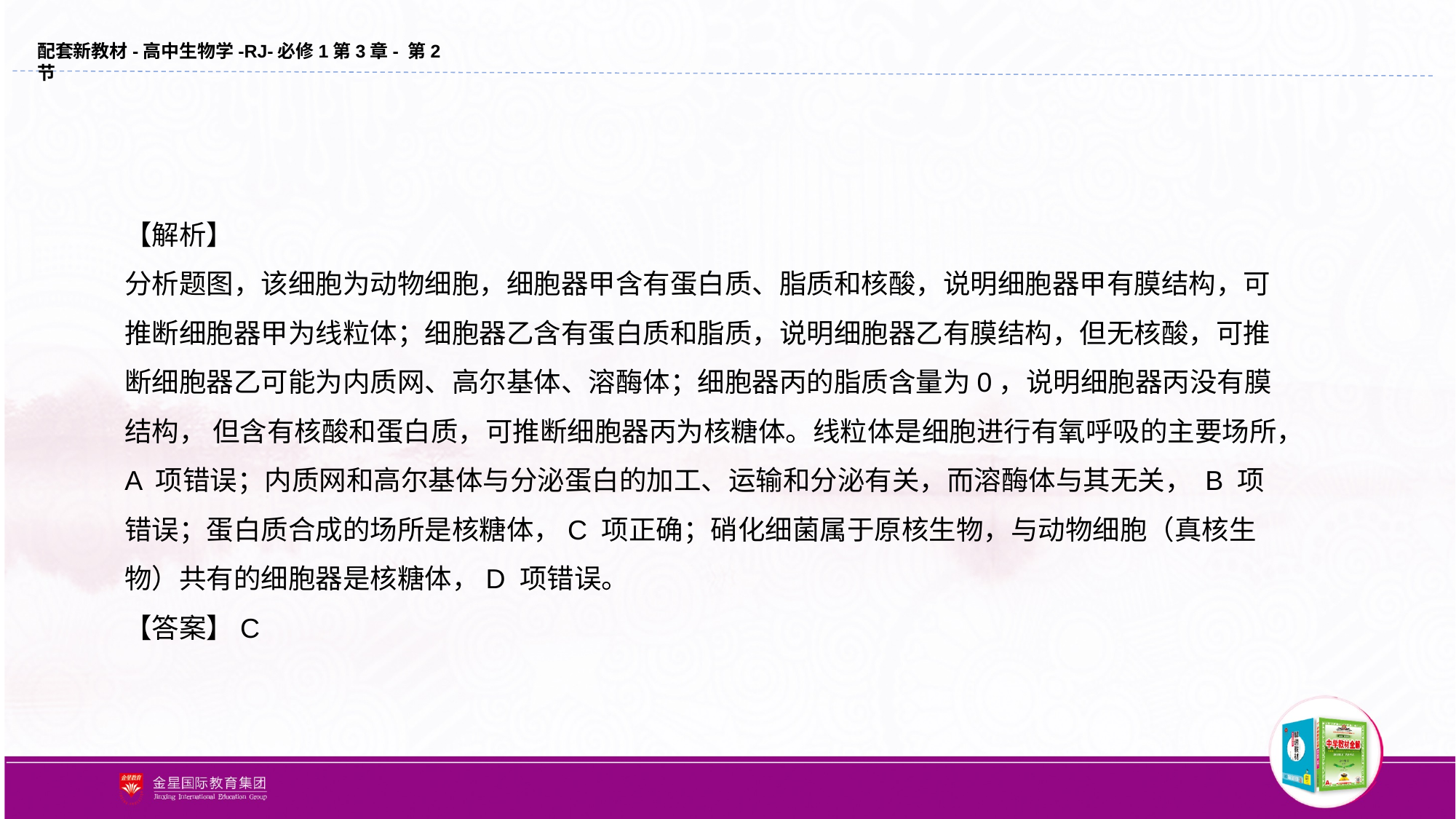

【解析】
分析题图，该细胞为动物细胞，细胞器甲含有蛋白质、脂质和核酸，说明细胞器甲有膜结构，可推断细胞器甲为线粒体；细胞器乙含有蛋白质和脂质，说明细胞器乙有膜结构，但无核酸，可推断细胞器乙可能为内质网、高尔基体、溶酶体；细胞器丙的脂质含量为0，说明细胞器丙没有膜结构， 但含有核酸和蛋白质，可推断细胞器丙为核糖体。线粒体是细胞进行有氧呼吸的主要场所，A 项错误；内质网和高尔基体与分泌蛋白的加工、运输和分泌有关，而溶酶体与其无关， B 项错误；蛋白质合成的场所是核糖体，C 项正确；硝化细菌属于原核生物，与动物细胞（真核生物）共有的细胞器是核糖体，D 项错误。
【答案】C